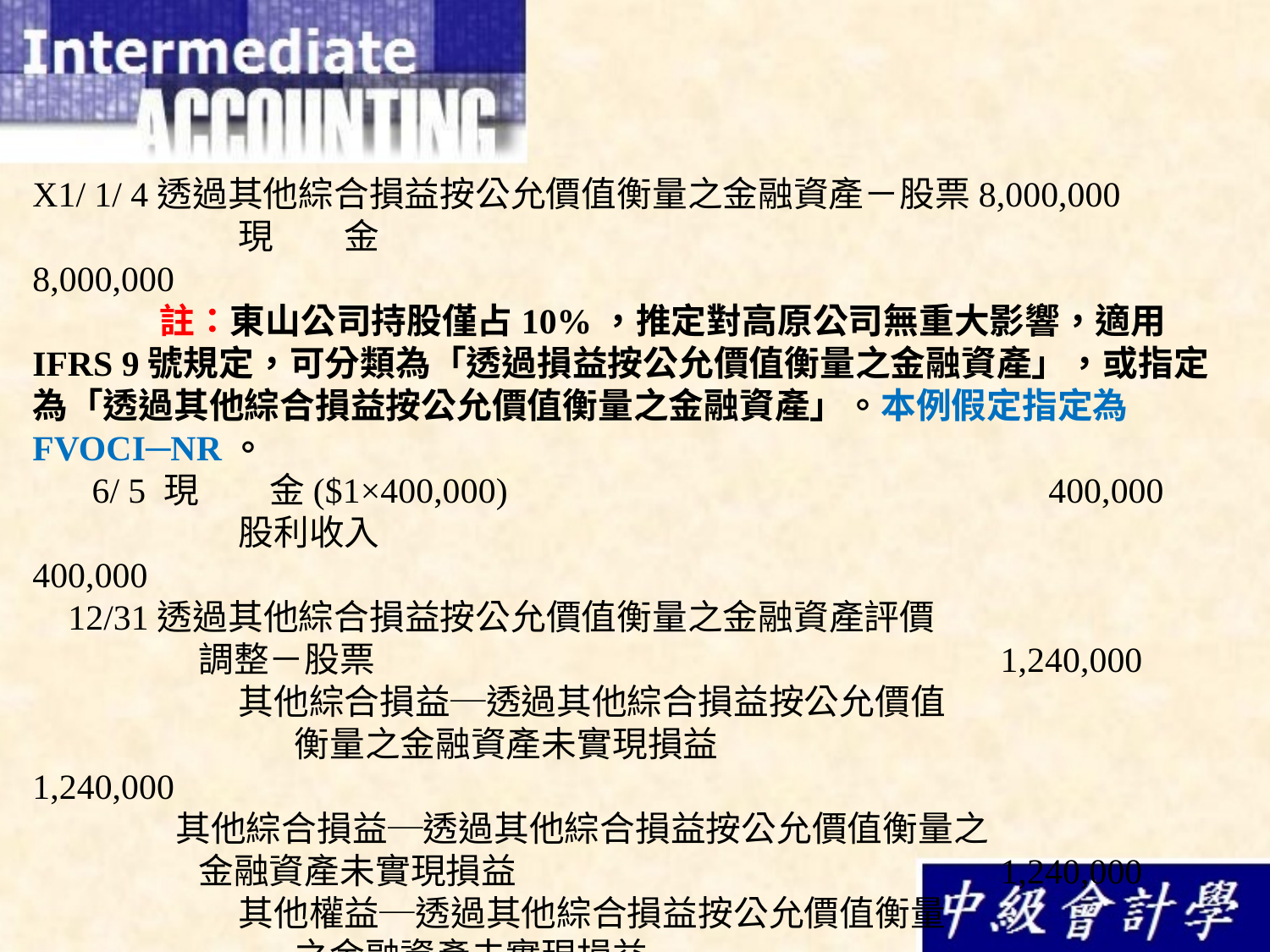

X1/ 1/ 4透過其他綜合損益按公允價值衡量之金融資產－股票8,000,000
	         現　　金							 8,000,000
	註：東山公司持股僅占10%，推定對高原公司無重大影響，適用IFRS 9號規定，可分類為「透過損益按公允價值衡量之金融資產」，或指定為「透過其他綜合損益按公允價值衡量之金融資產」。本例假定指定為FVOCI─NR。
　  6/ 5 現　　金($1×400,000)					400,000
	         股利收入						    	    400,000
    12/31透過其他綜合損益按公允價值衡量之金融資產評價
	     調整－股票					         1,240,000
	         其他綜合損益─透過其他綜合損益按公允價值
		 衡量之金融資產未實現損益				 1,240,000
	 其他綜合損益─透過其他綜合損益按公允價值衡量之
	     金融資產未實現損益				         1,240,000
	         其他權益─透過其他綜合損益按公允價值衡量
		 之金融資產未實現損益					 1,240,000